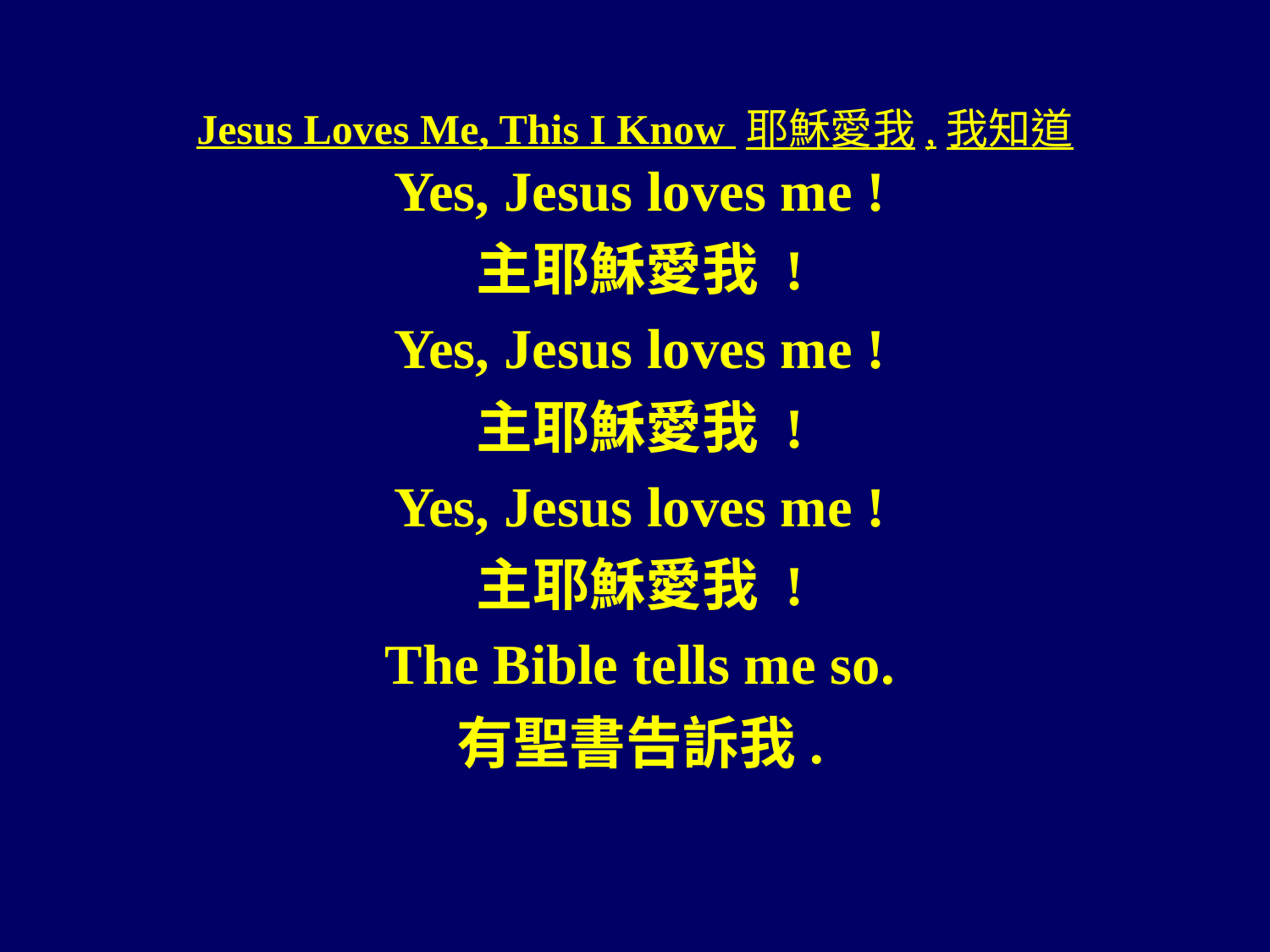

# Jesus Loves Me, This I Know 耶穌愛我,我知道
Yes, Jesus loves me !
主耶穌愛我 !
Yes, Jesus loves me !
主耶穌愛我 !
Yes, Jesus loves me !
主耶穌愛我 !
The Bible tells me so.
有聖書告訴我.